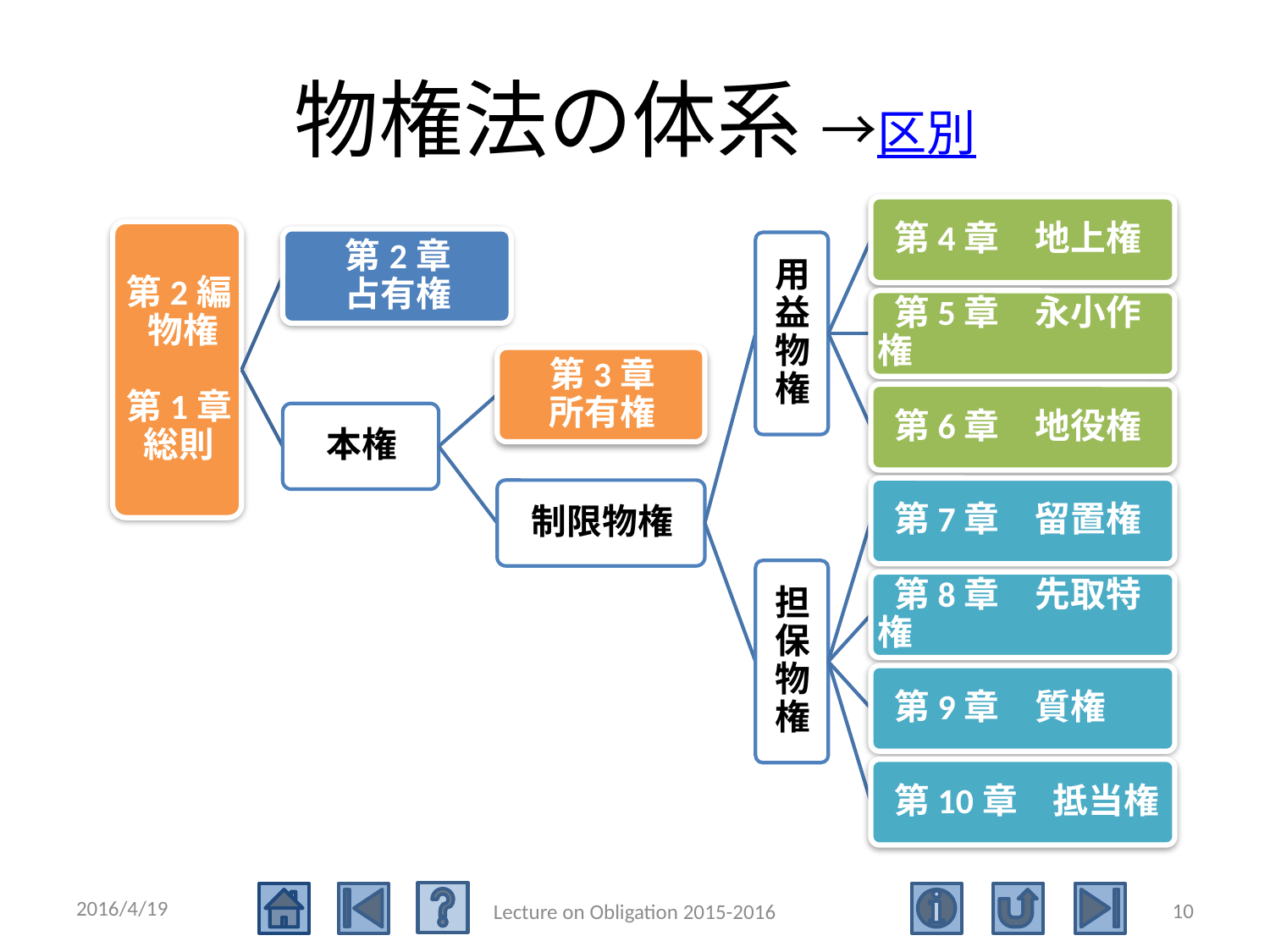

# 物権法の体系 →区別
第2編
 物権
第1章
総則

第2章
占有権

本権

第3章
所有権

制限物権

用益物権

 第4章　地上権

 第5章　永小作権

 第6章　地役権

担保物権

 第7章　留置権

 第8章　先取特権

 第9章　質権

 第10章　抵当権
2016/4/19
10
Lecture on Obligation 2015-2016